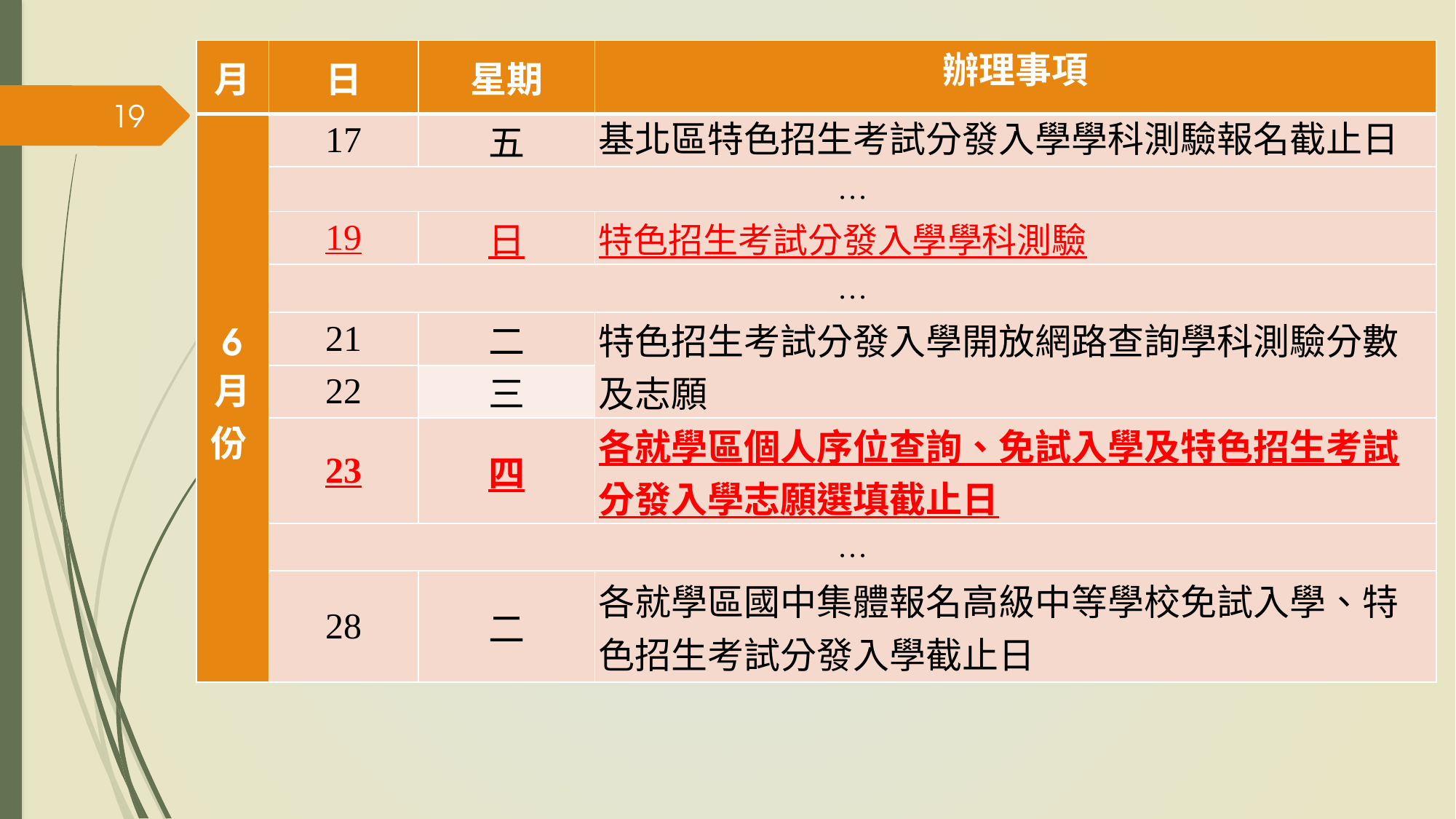

| 月 | 日 | 星期 | 辦理事項 |
| --- | --- | --- | --- |
| 6 月份 | 17 | 五 | 基北區特色招生考試分發入學學科測驗報名截止日 |
|  | … |  |  |
|  | 19 | 日 | 特色招生考試分發入學學科測驗 |
|  | … |  |  |
|  | 21 | 二 | 特色招生考試分發入學開放網路查詢學科測驗分數及志願 |
|  | 22 | 三 |  |
|  | 23 | 四 | 各就學區個人序位查詢、免試入學及特色招生考試分發入學志願選填截止日 |
|  | … |  |  |
|  | 28 | 二 | 各就學區國中集體報名高級中等學校免試入學、特色招生考試分發入學截止日 |
19